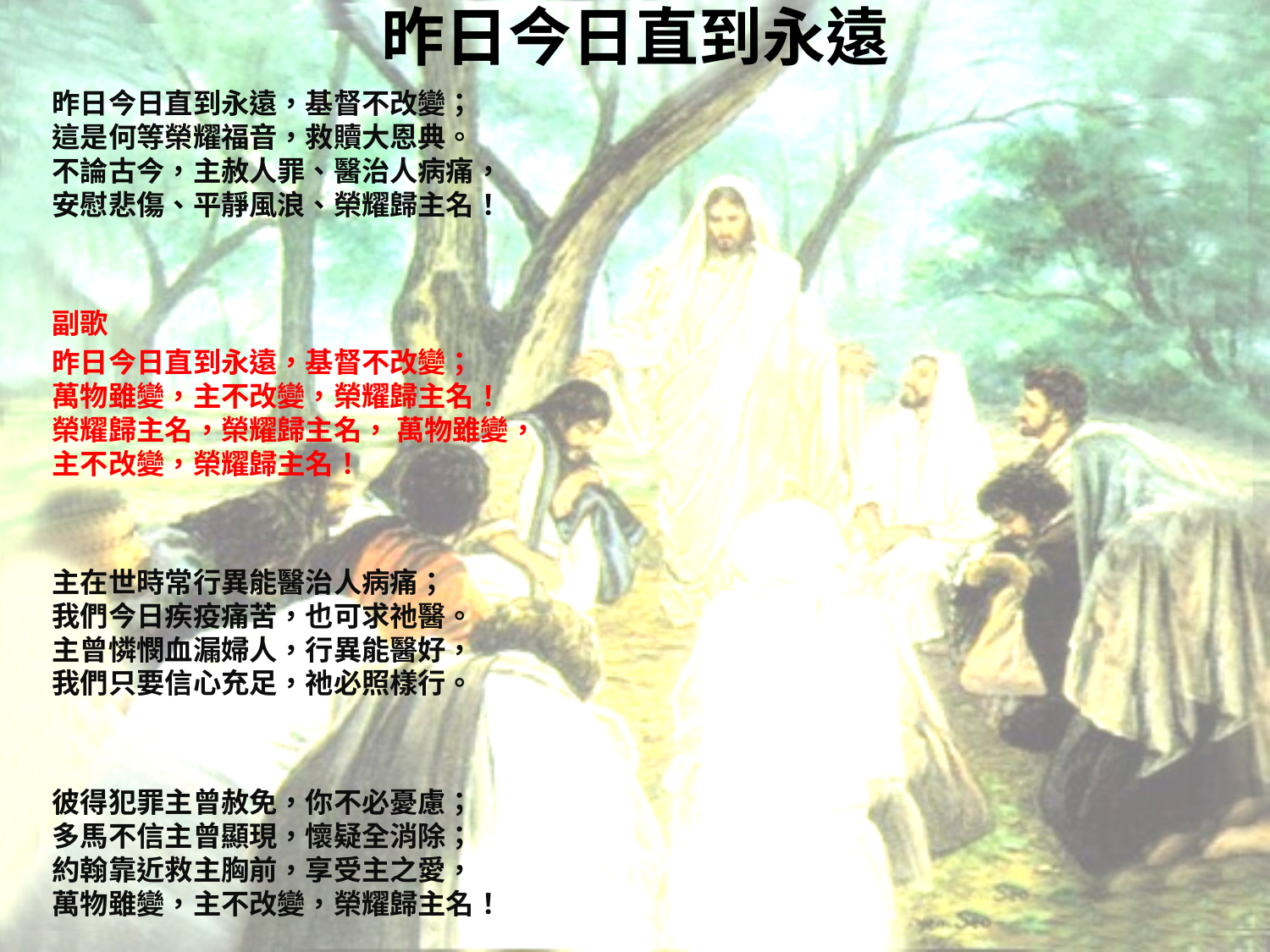

# 昨日今日直到永遠
昨日今日直到永遠，基督不改變；
這是何等榮耀福音，救贖大恩典。
不論古今，主赦人罪、醫治人病痛，
安慰悲傷、平靜風浪、榮耀歸主名！

副歌
昨日今日直到永遠，基督不改變；
萬物雖變，主不改變，榮耀歸主名！
榮耀歸主名，榮耀歸主名， 萬物雖變，
主不改變，榮耀歸主名！

主在世時常行異能醫治人病痛；
我們今日疾疫痛苦，也可求祂醫。
主曾憐憫血漏婦人，行異能醫好，
我們只要信心充足，祂必照樣行。

彼得犯罪主曾赦免，你不必憂慮；
多馬不信主曾顯現，懷疑全消除；
約翰靠近救主胸前，享受主之愛，
萬物雖變，主不改變，榮耀歸主名！